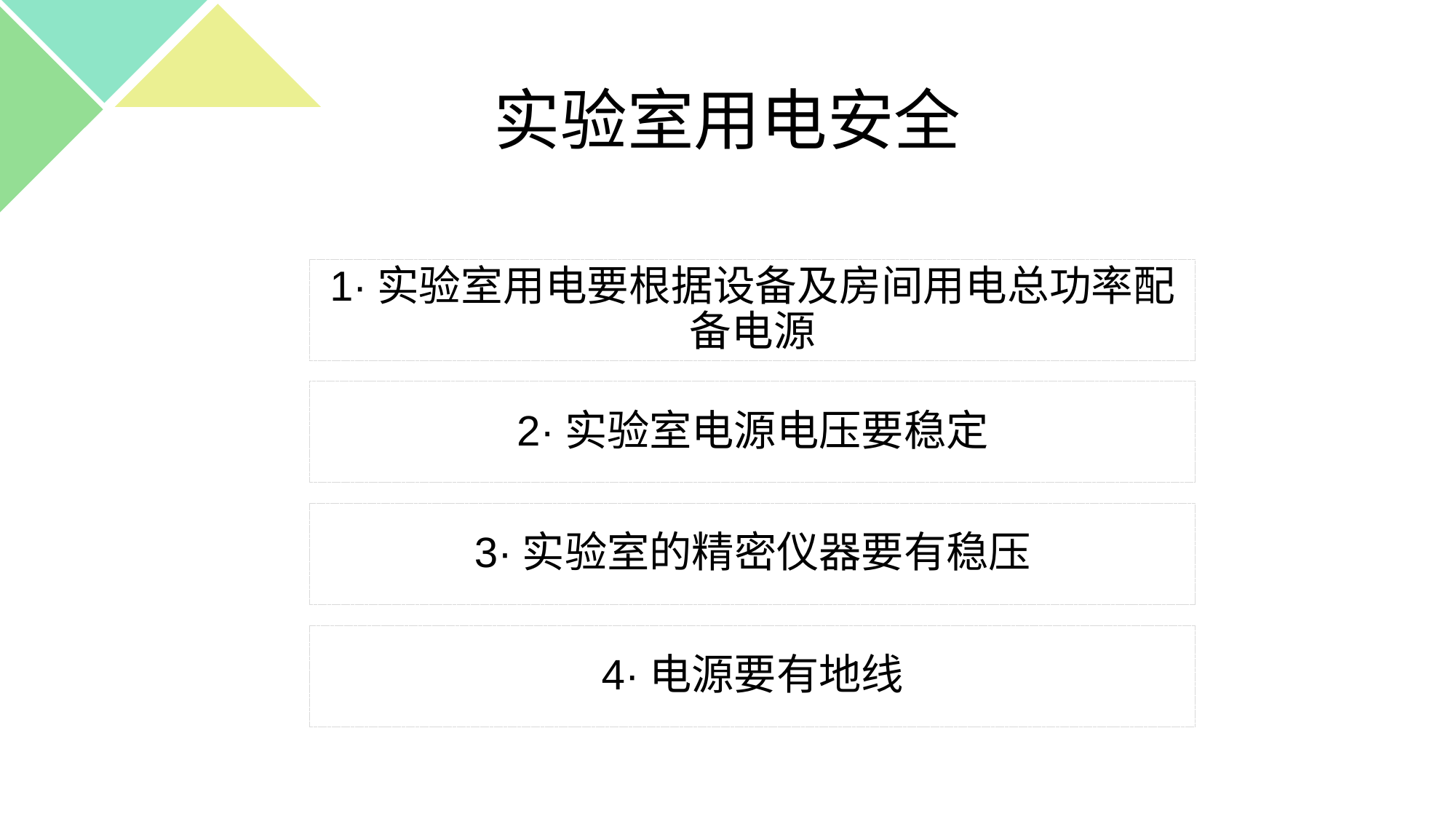

实验室用电安全
1·实验室用电要根据设备及房间用电总功率配备电源
2·实验室电源电压要稳定
3·实验室的精密仪器要有稳压
4·电源要有地线